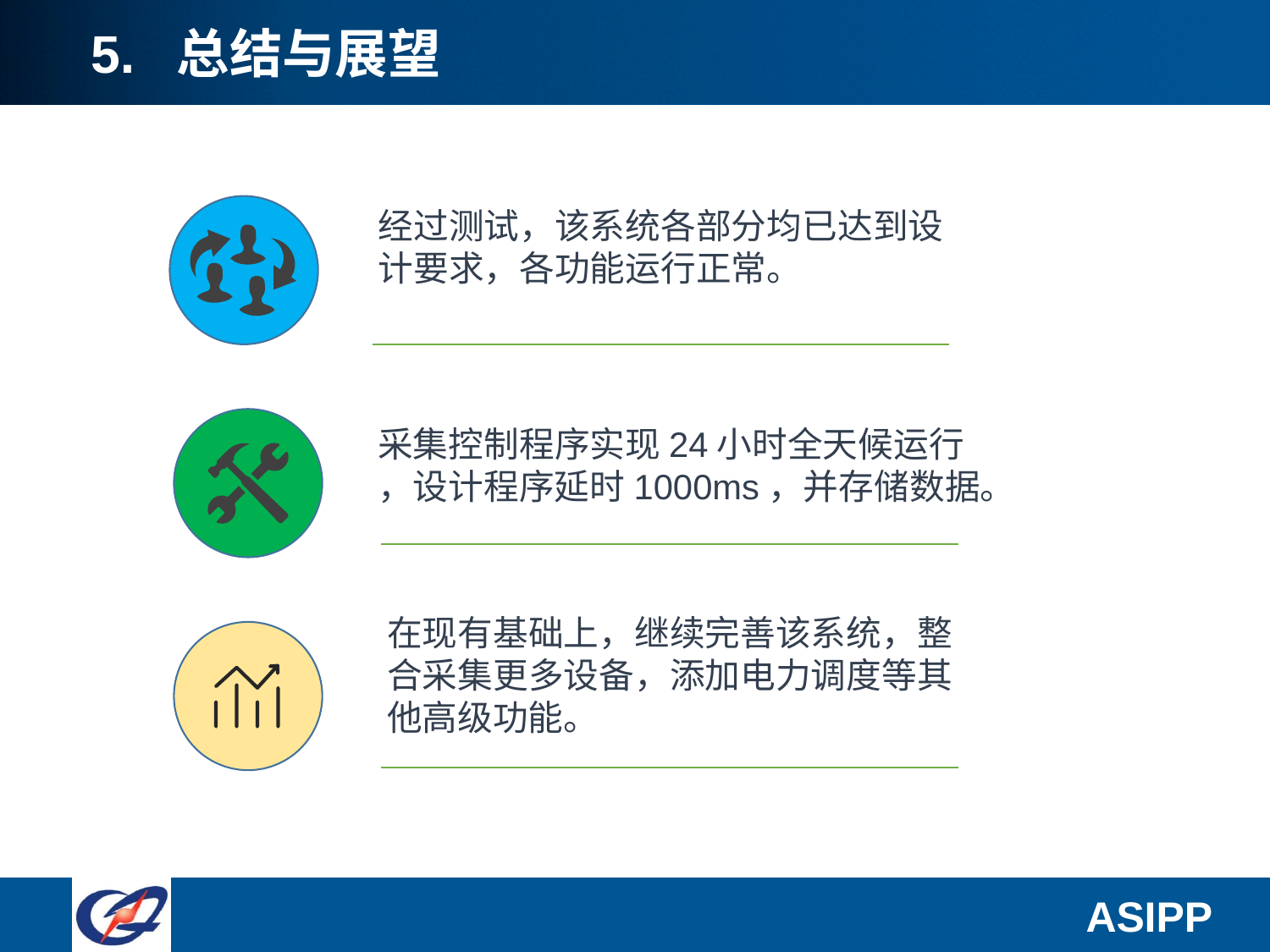

# 5.  总结与展望

经过测试，该系统各部分均已达到设
计要求，各功能运行正常。

采集控制程序实现24小时全天候运行
，设计程序延时1000ms，并存储数据。

在现有基础上，继续完善该系统，整
合采集更多设备，添加电力调度等其
他高级功能。